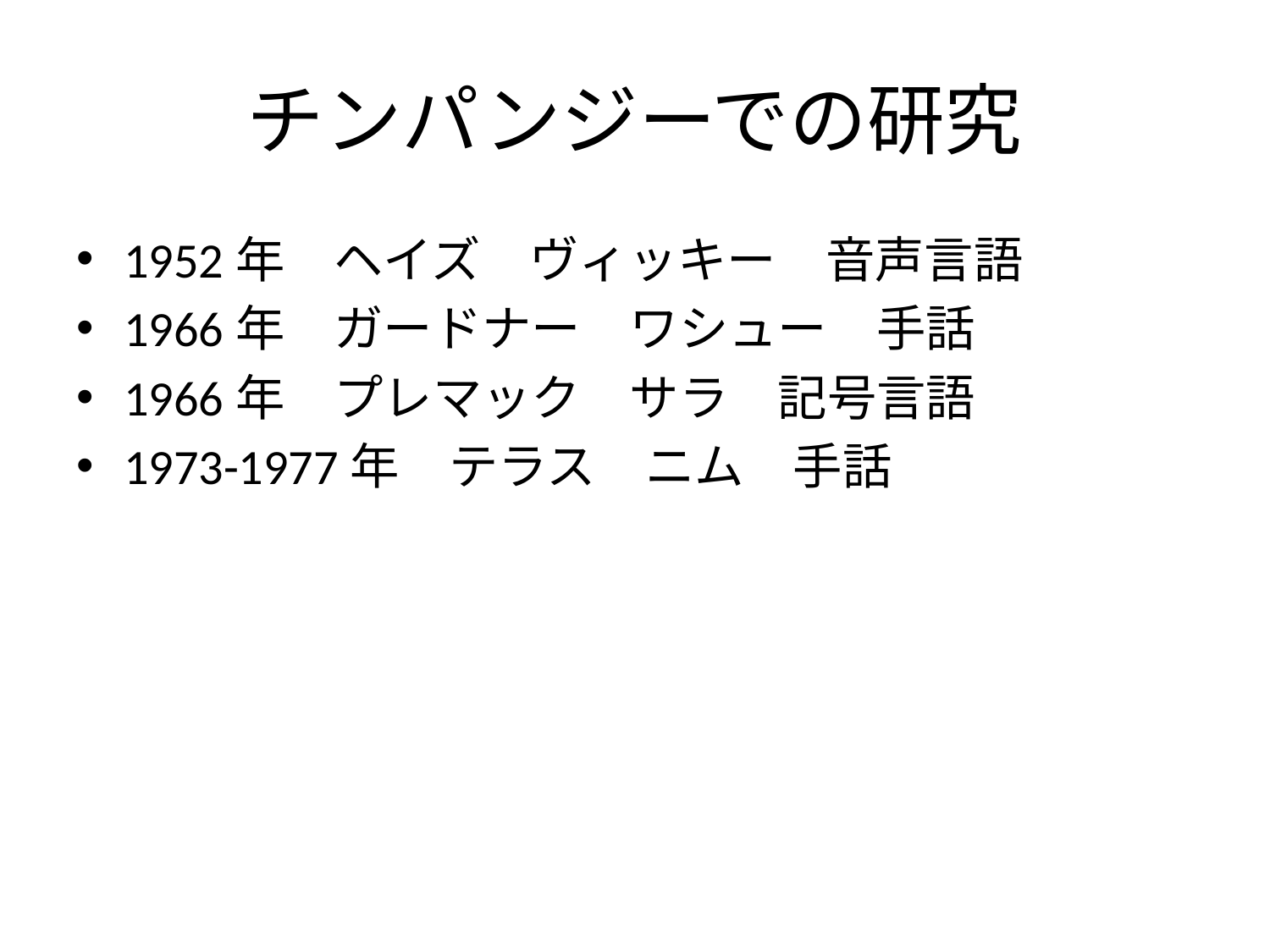

# チンパンジーでの研究
1952年　ヘイズ　ヴィッキー　音声言語
1966年　ガードナー　ワシュー　手話
1966年　プレマック　サラ　記号言語
1973-1977年　テラス　ニム　手話